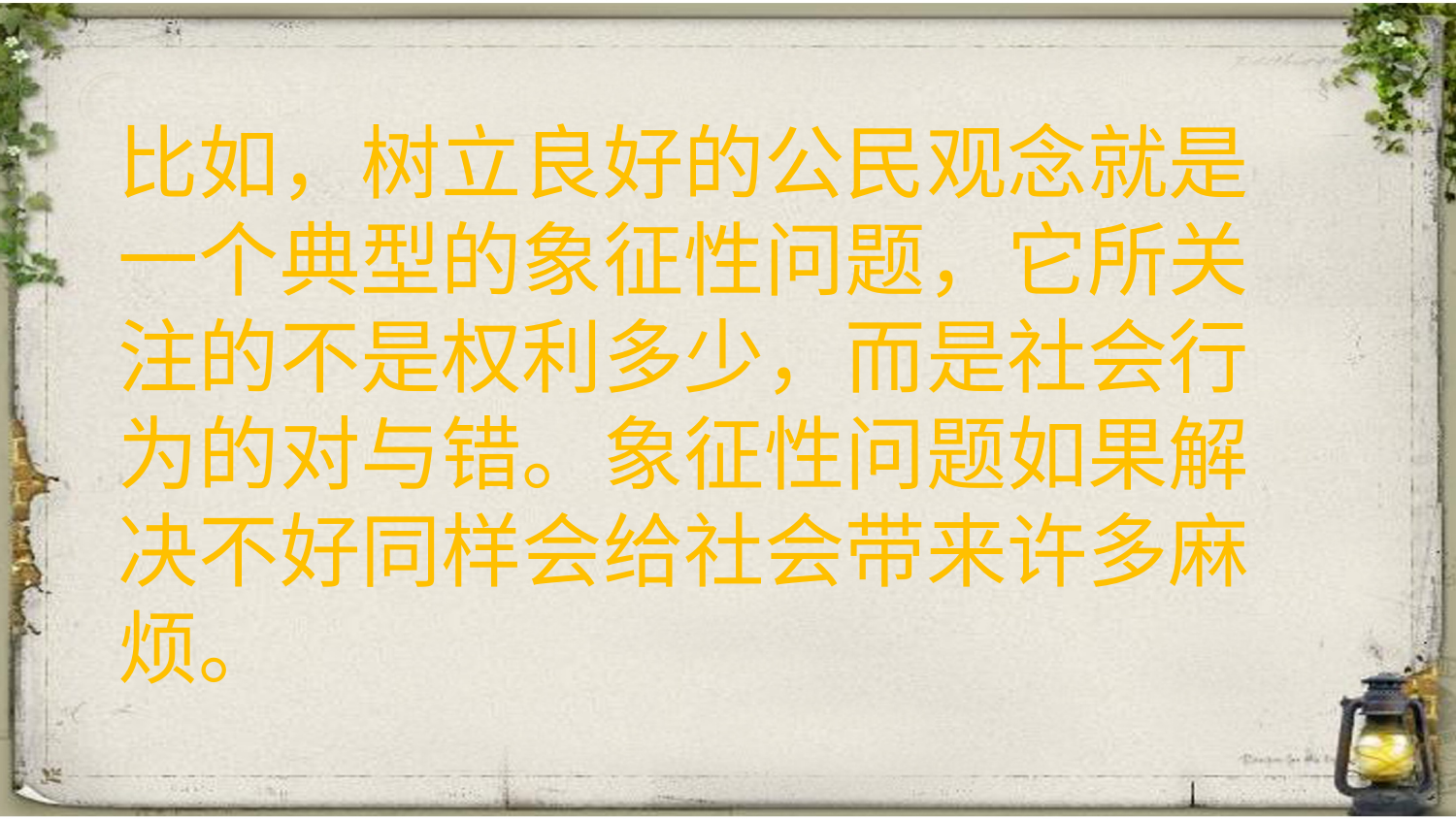

比如，树立良好的公民观念就是一个典型的象征性问题，它所关注的不是权利多少，而是社会行为的对与错。象征性问题如果解决不好同样会给社会带来许多麻烦。